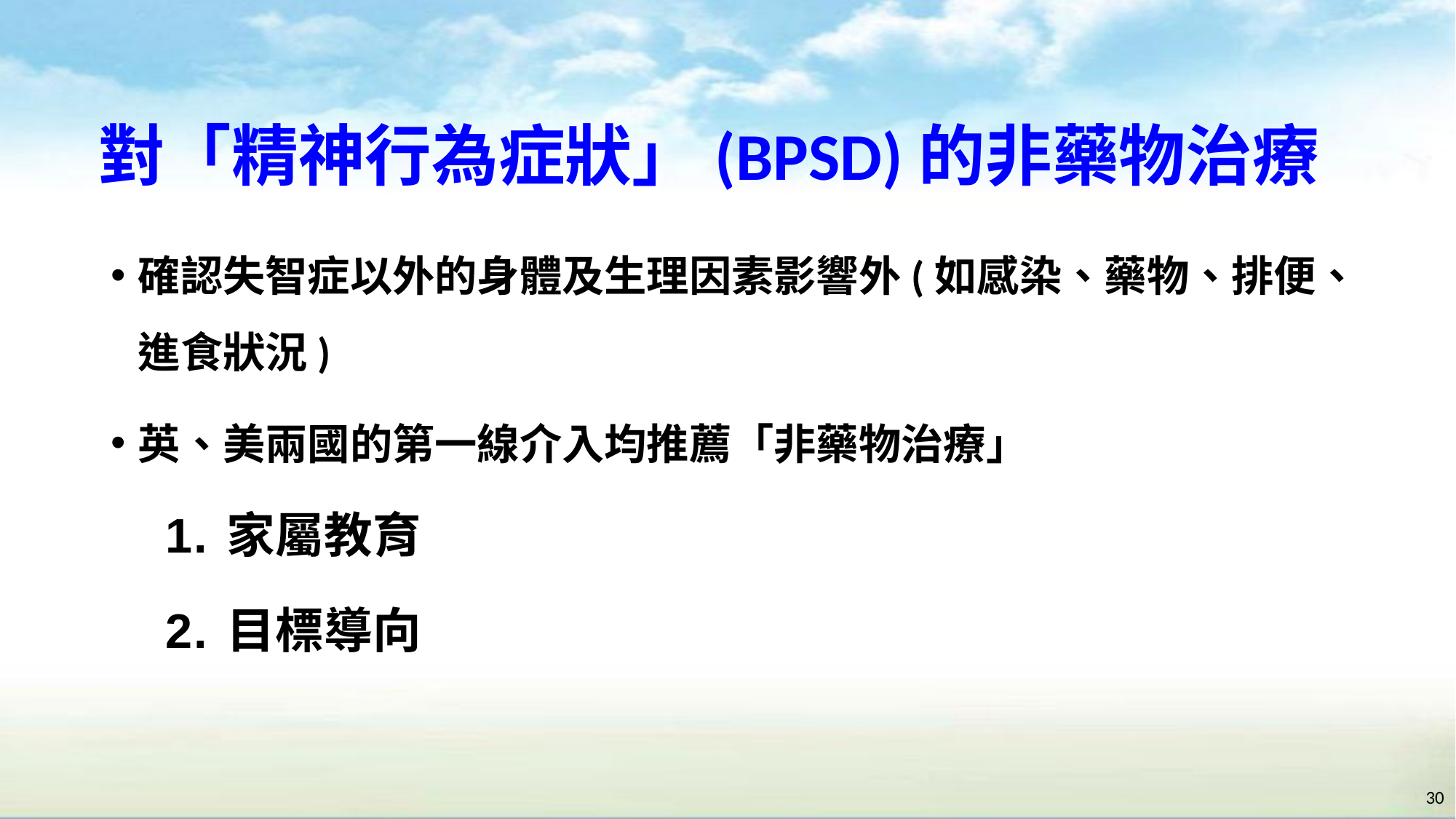

# 對「精神行為症狀」(BPSD)的非藥物治療
確認失智症以外的身體及生理因素影響外(如感染、藥物、排便、進食狀況)
英、美兩國的第一線介入均推薦「非藥物治療」
家屬教育
目標導向
30